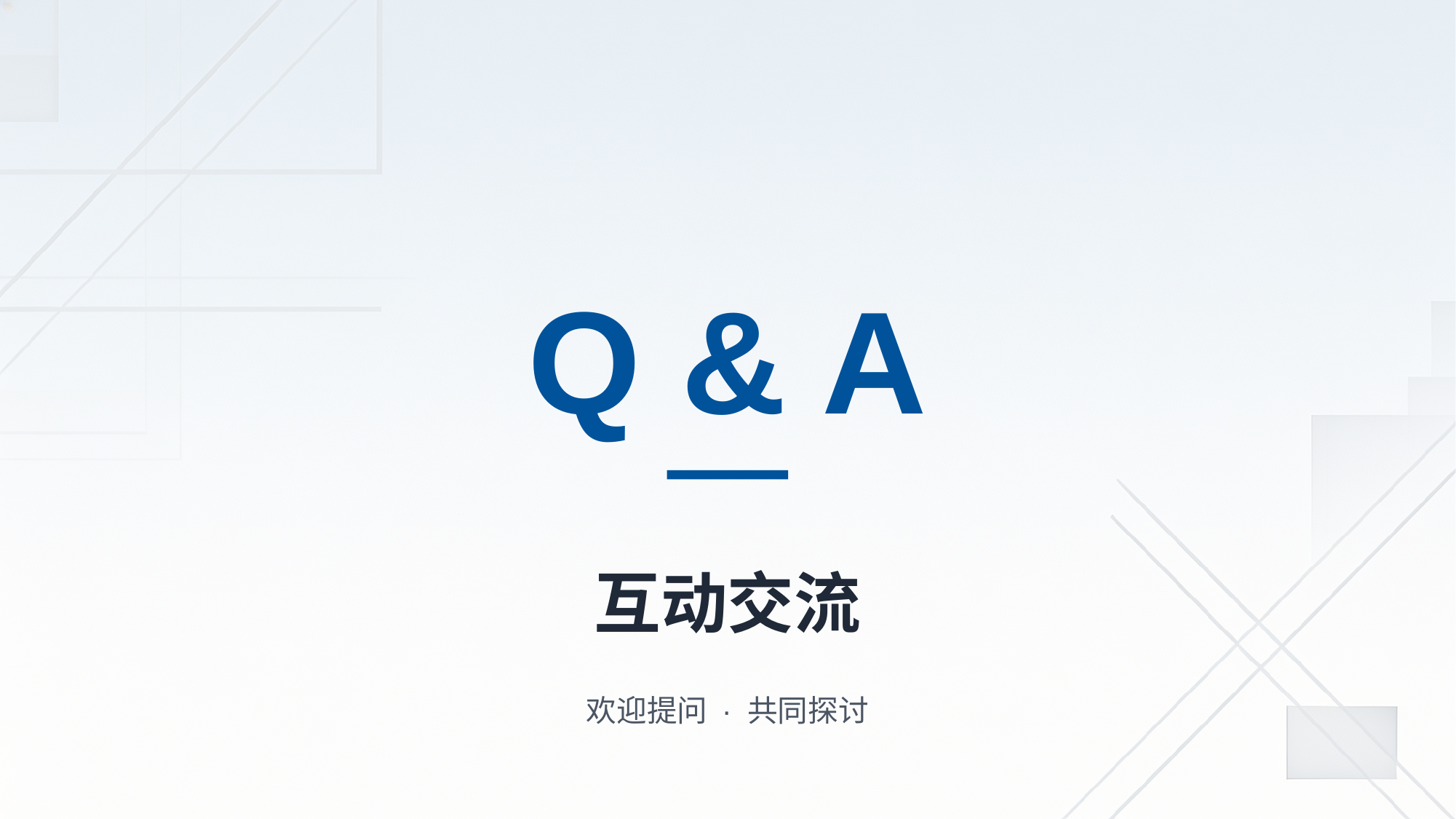

Q & A

互动交流
欢迎提问 · 共同探讨